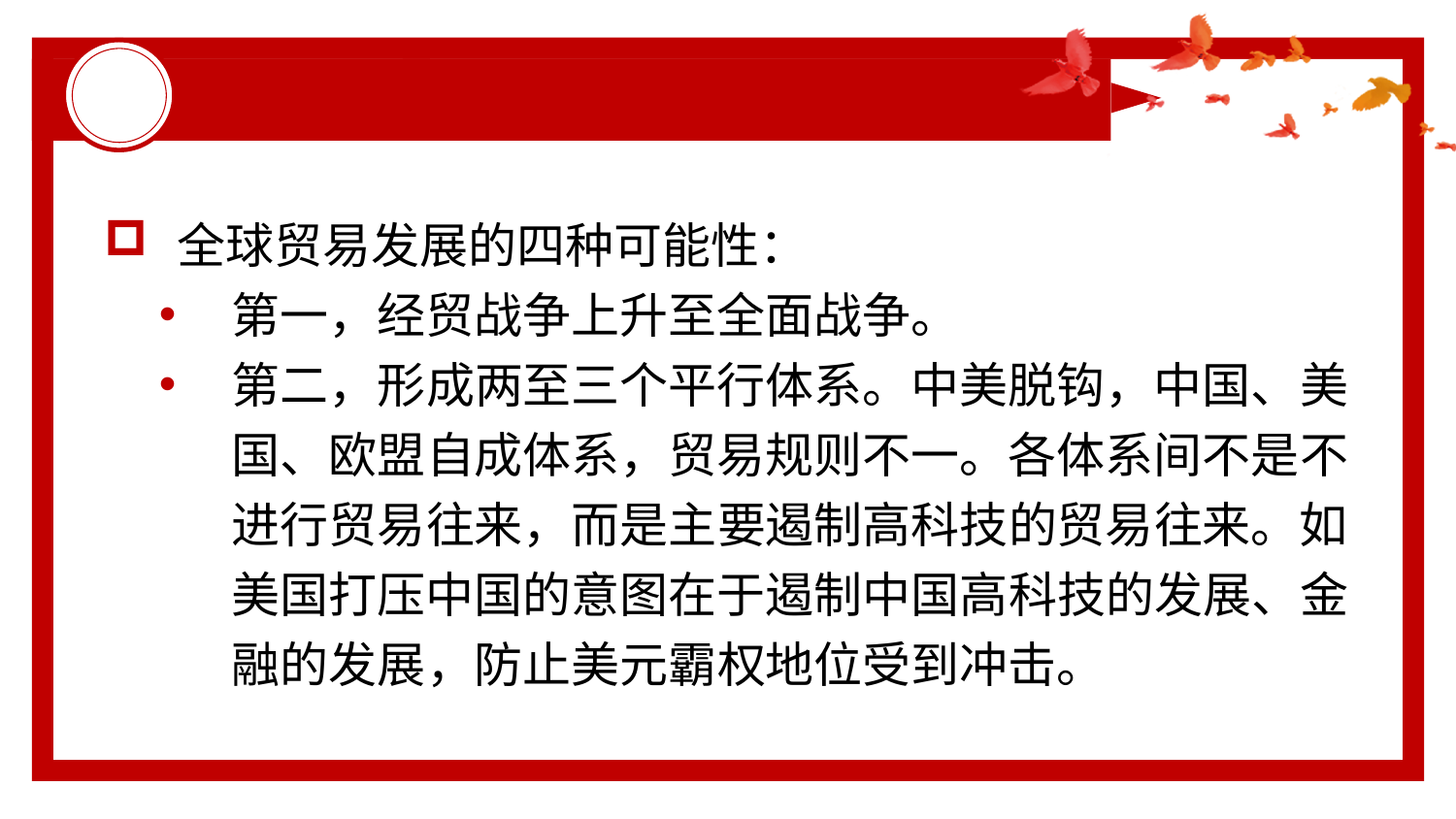

全球贸易发展的四种可能性：
第一，经贸战争上升至全面战争。
第二，形成两至三个平行体系。中美脱钩，中国、美国、欧盟自成体系，贸易规则不一。各体系间不是不进行贸易往来，而是主要遏制高科技的贸易往来。如美国打压中国的意图在于遏制中国高科技的发展、金融的发展，防止美元霸权地位受到冲击。